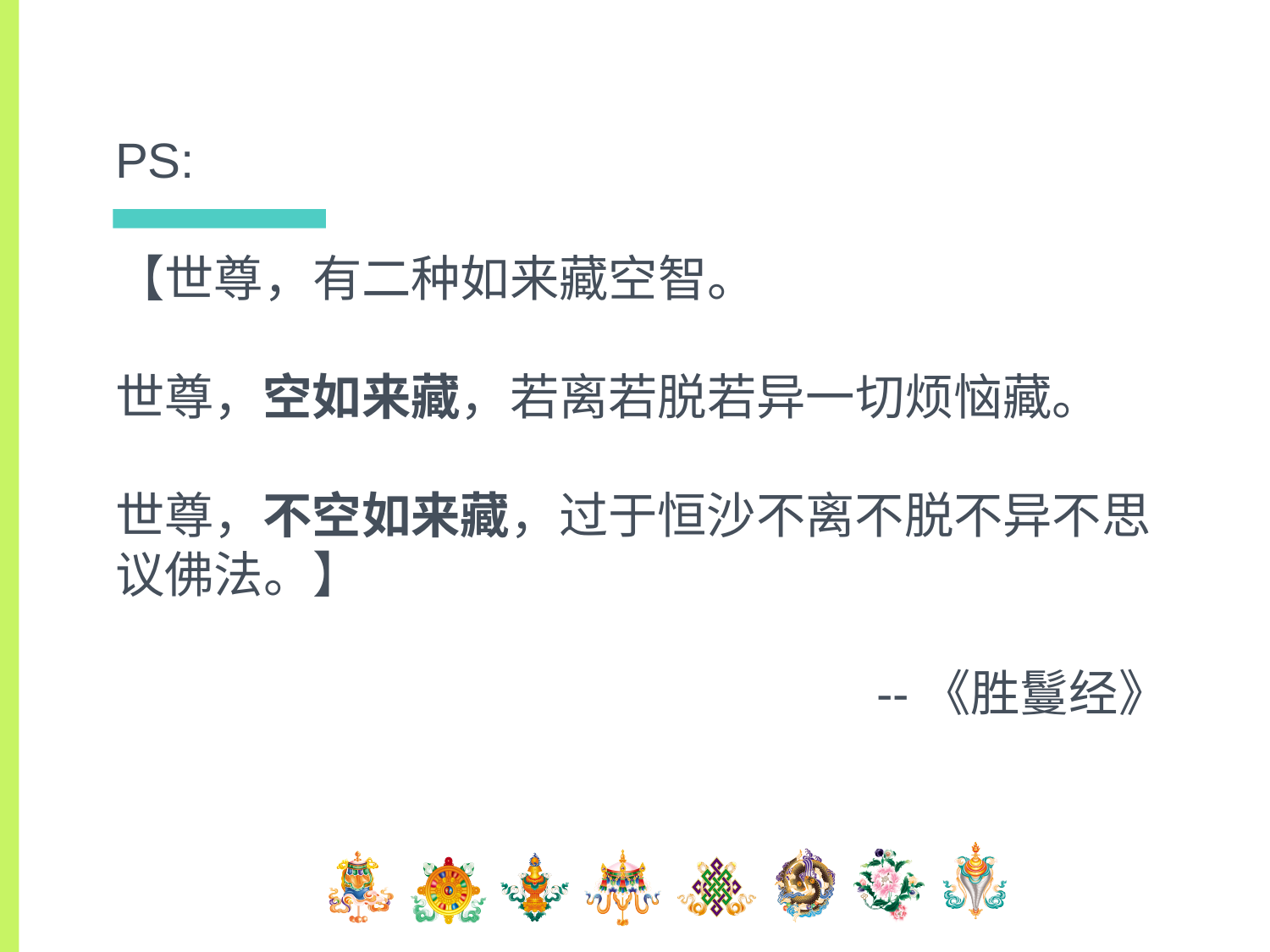

PS:

【世尊，有二种如来藏空智。

世尊，空如来藏，若离若脱若异一切烦恼藏。

世尊，不空如来藏，过于恒沙不离不脱不异不思议佛法。】

--《胜鬘经》